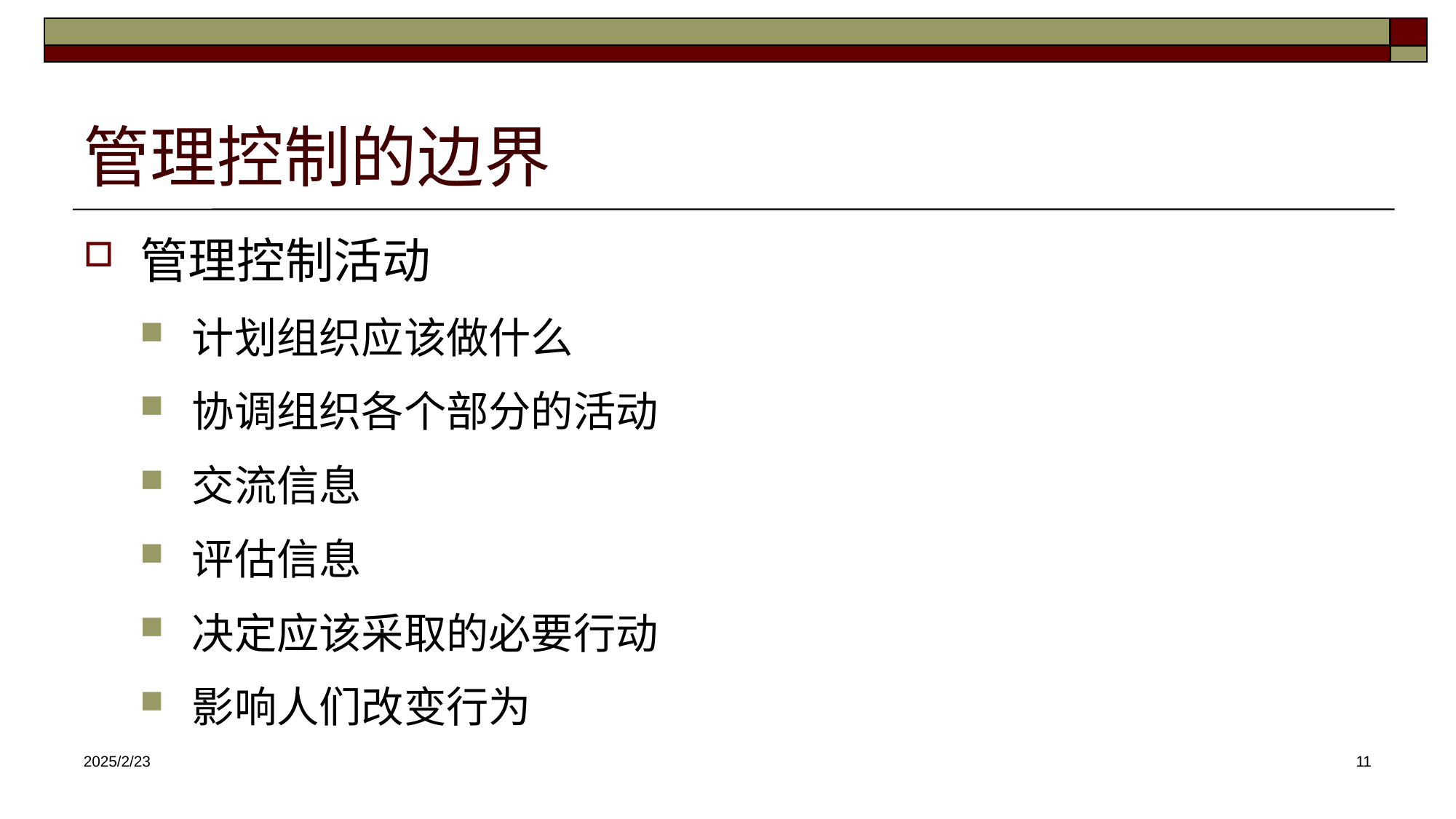

# 管理控制的边界
管理控制活动
计划组织应该做什么
协调组织各个部分的活动
交流信息
评估信息
决定应该采取的必要行动
影响人们改变行为
2025/2/23
11